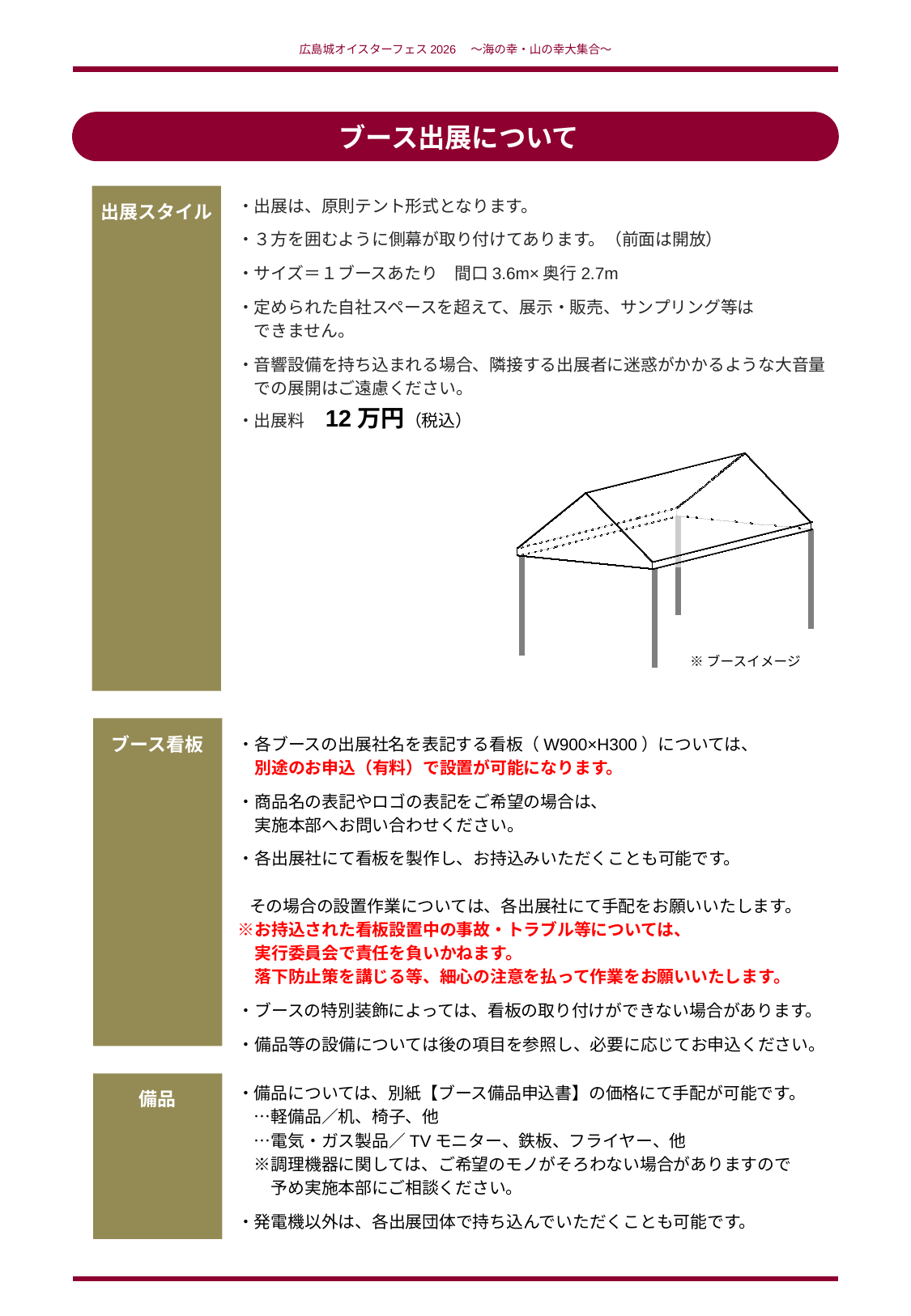

広島城オイスターフェス2026　～海の幸・山の幸大集合～
ブース出展について
出展スタイル
・出展は、原則テント形式となります。
・３方を囲むように側幕が取り付けてあります。（前面は開放）
・サイズ＝１ブースあたり　間口3.6m×奥行2.7m
・定められた自社スペースを超えて、展示・販売、サンプリング等は
　できません。
・音響設備を持ち込まれる場合、隣接する出展者に迷惑がかかるような大音量
　での展開はご遠慮ください。
・出展料　12万円（税込）

※ブースイメージ
ブース看板
・各ブースの出展社名を表記する看板（W900×H300）については、
　別途のお申込（有料）で設置が可能になります。
・商品名の表記やロゴの表記をご希望の場合は、
　実施本部へお問い合わせください。
・各出展社にて看板を製作し、お持込みいただくことも可能です。　　　　　　　 　　　　　　　　　　
   その場合の設置作業については、各出展社にて手配をお願いいたします。
※お持込された看板設置中の事故・トラブル等については、
　実行委員会で責任を負いかねます。
　落下防止策を講じる等、細心の注意を払って作業をお願いいたします。
・ブースの特別装飾によっては、看板の取り付けができない場合があります。
・備品等の設備については後の項目を参照し、必要に応じてお申込ください。
備品
・備品については、別紙【ブース備品申込書】の価格にて手配が可能です。
　…軽備品／机、椅子、他
　…電気・ガス製品／TVモニター、鉄板、フライヤー、他
　※調理機器に関しては、ご希望のモノがそろわない場合がありますので
　　予め実施本部にご相談ください。
・発電機以外は、各出展団体で持ち込んでいただくことも可能です。